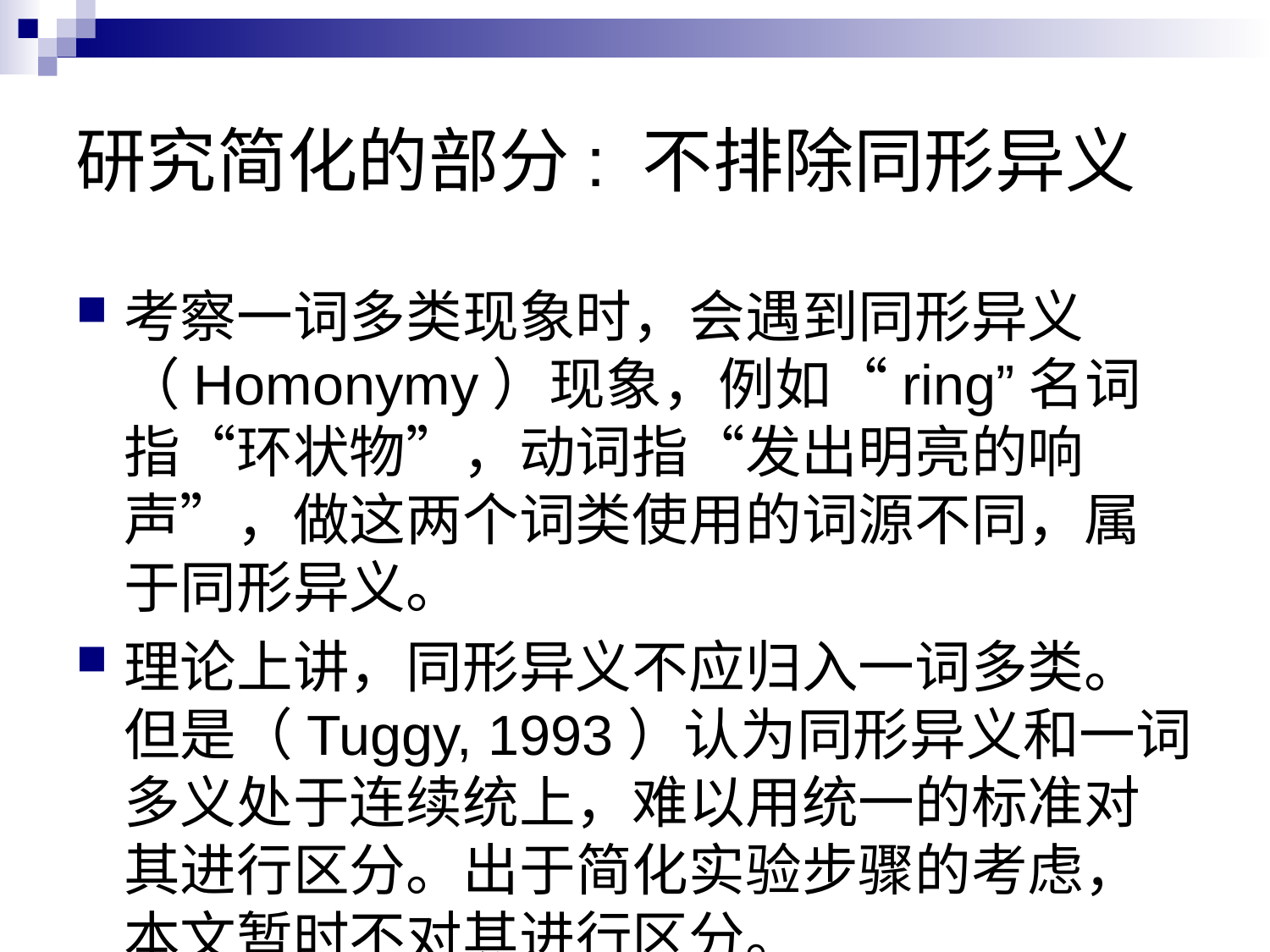

# 研究简化的部分: 不排除同形异义
考察一词多类现象时，会遇到同形异义（Homonymy）现象，例如“ring”名词指“环状物”，动词指“发出明亮的响声”，做这两个词类使用的词源不同，属于同形异义。
理论上讲，同形异义不应归入一词多类。但是（Tuggy, 1993）认为同形异义和一词多义处于连续统上，难以用统一的标准对其进行区分。出于简化实验步骤的考虑，本文暂时不对其进行区分。